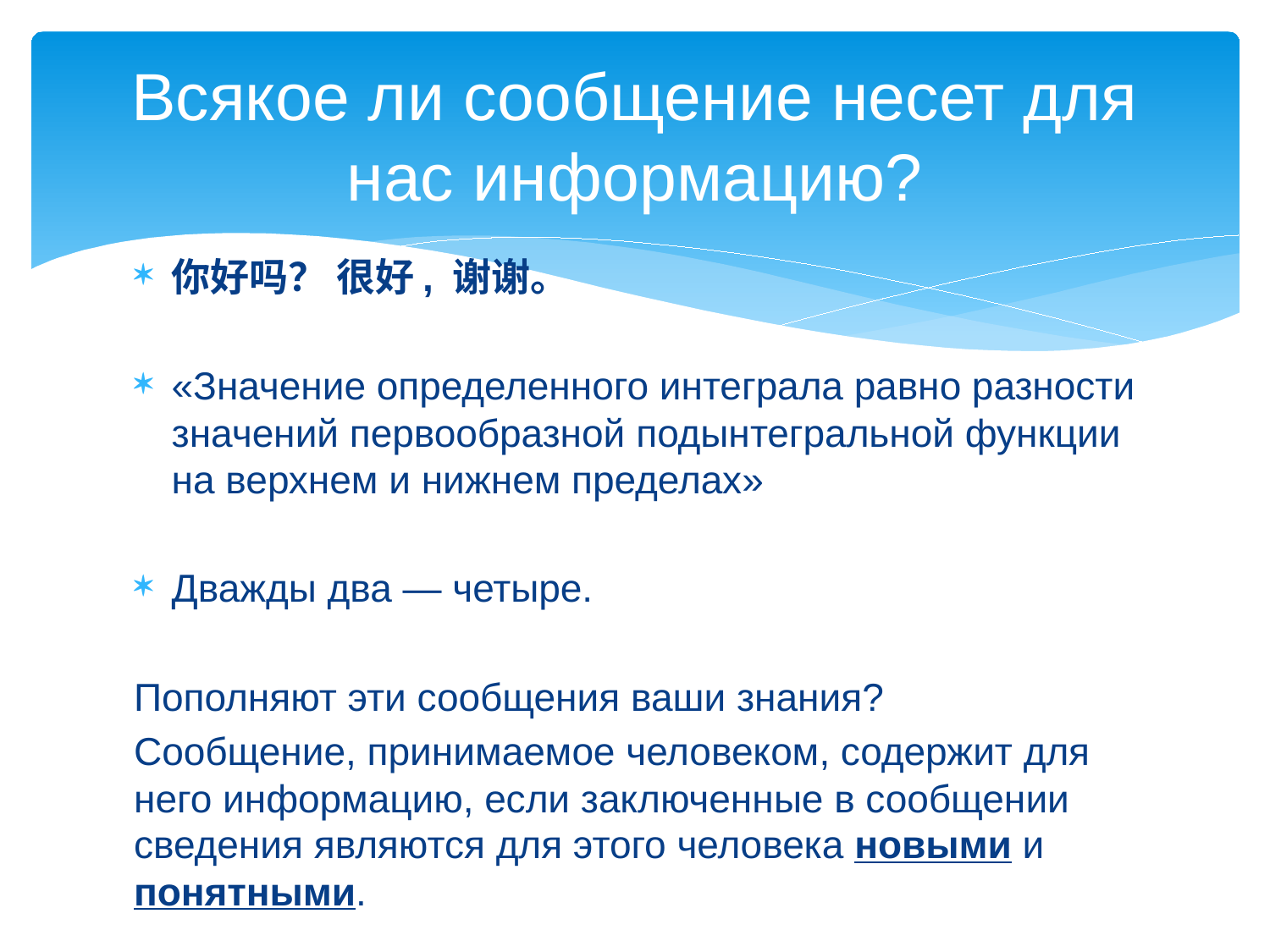

# Всякое ли сообщение несет для нас информацию?
你好吗？ 很好, 谢谢。

«Значение определенного интеграла равно разности значений первообразной подынтегральной функции на верхнем и нижнем пределах»

Дважды два — четыре.

Пополняют эти сообщения ваши знания?
Сообщение, принимаемое человеком, содержит для него информацию, если заключенные в сообщении сведения являются для этого человека новыми и понятными.